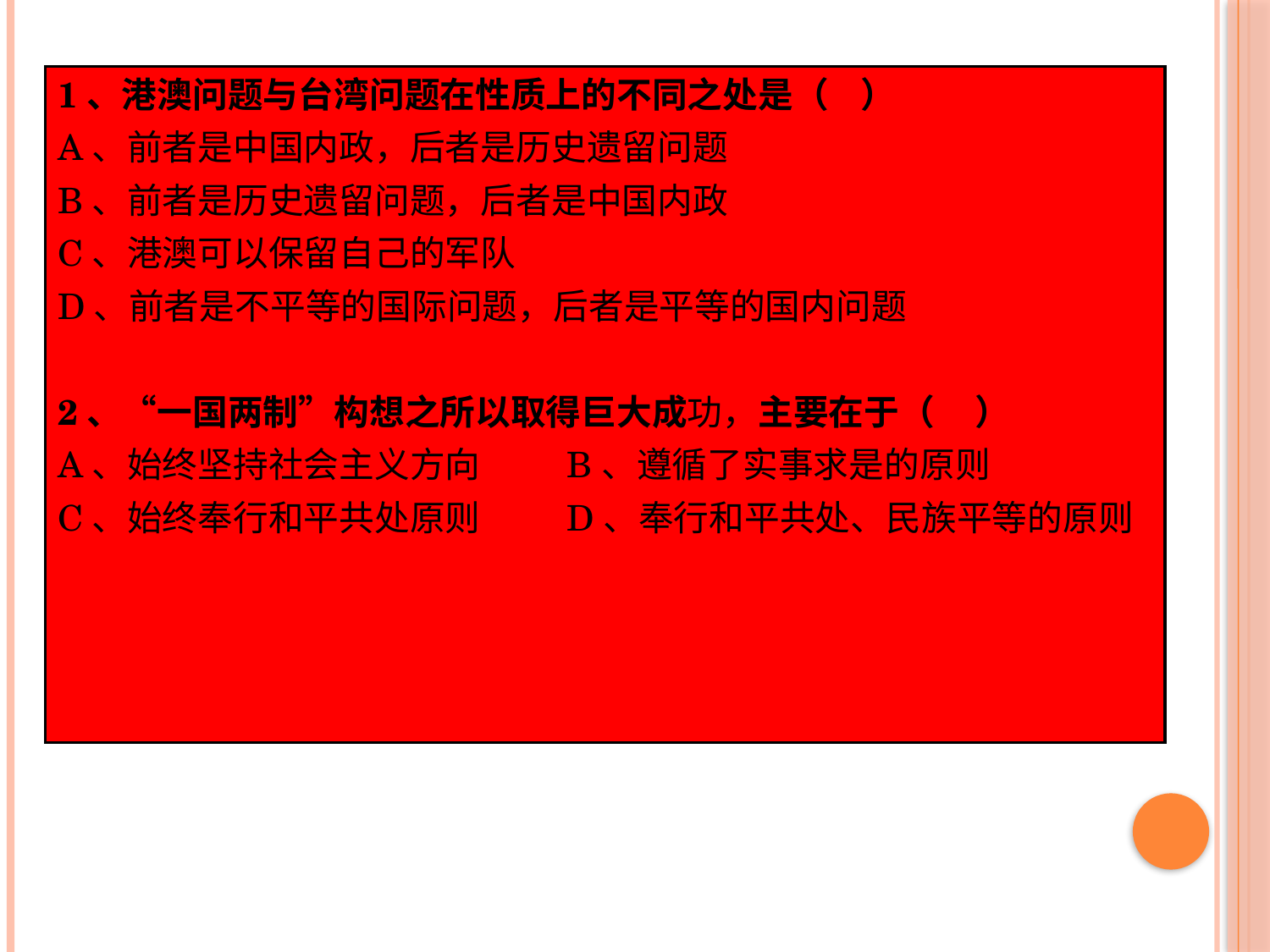

1、港澳问题与台湾问题在性质上的不同之处是（    ）
A、前者是中国内政，后者是历史遗留问题
B、前者是历史遗留问题，后者是中国内政
C、港澳可以保留自己的军队
D、前者是不平等的国际问题，后者是平等的国内问题

2、“一国两制”构想之所以取得巨大成功，主要在于（     ）
A、始终坚持社会主义方向          B、遵循了实事求是的原则
C、始终奉行和平共处原则          D、奉行和平共处、民族平等的原则